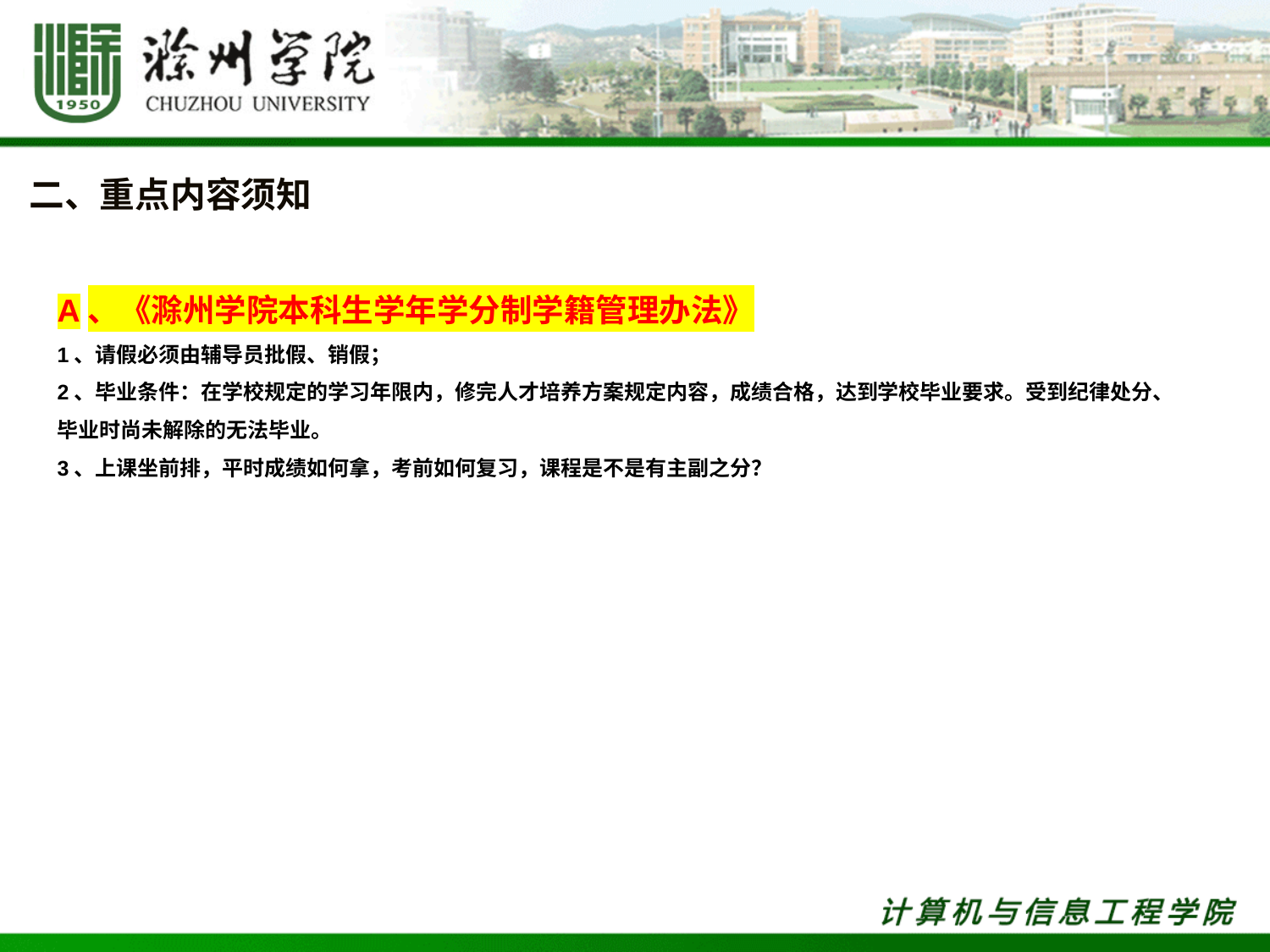

二、重点内容须知

A、《滁州学院本科生学年学分制学籍管理办法》
1、请假必须由辅导员批假、销假；
2、毕业条件：在学校规定的学习年限内，修完人才培养方案规定内容，成绩合格，达到学校毕业要求。受到纪律处分、毕业时尚未解除的无法毕业。
3、上课坐前排，平时成绩如何拿，考前如何复习，课程是不是有主副之分？